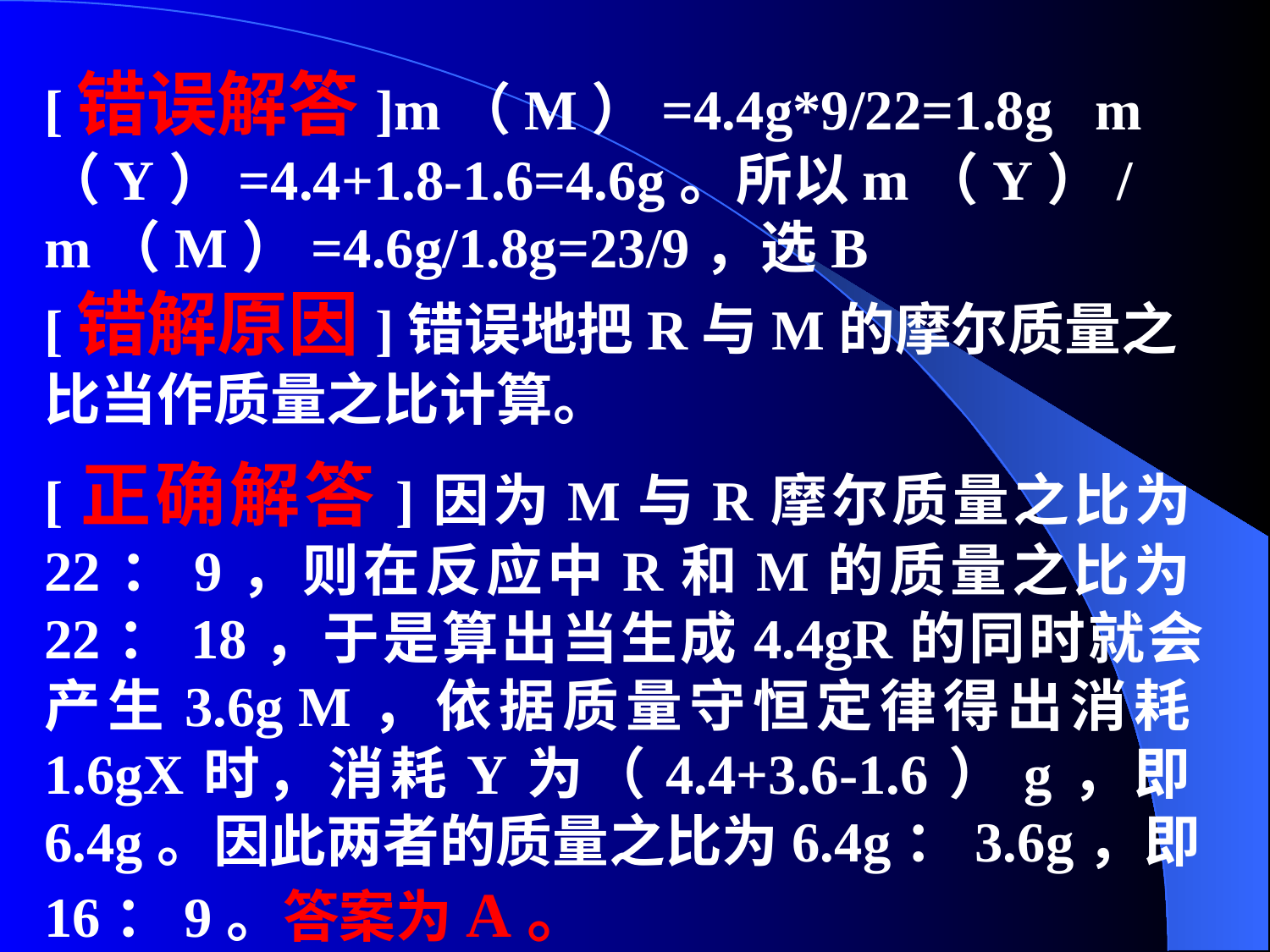

[错误解答]m（M）=4.4g*9/22=1.8g   m（Y）=4.4+1.8-1.6=4.6g。所以m（Y）/m（M）=4.6g/1.8g=23/9，选B
[错解原因]错误地把R与M的摩尔质量之比当作质量之比计算。
[正确解答]因为M与R摩尔质量之比为22：9，则在反应中R和M的质量之比为22：18，于是算出当生成4.4gR的同时就会产生3.6g M，依据质量守恒定律得出消耗1.6gX时，消耗Y为（4.4+3.6-1.6）g，即6.4g。因此两者的质量之比为6.4g：3.6g，即16：9。答案为A。

24